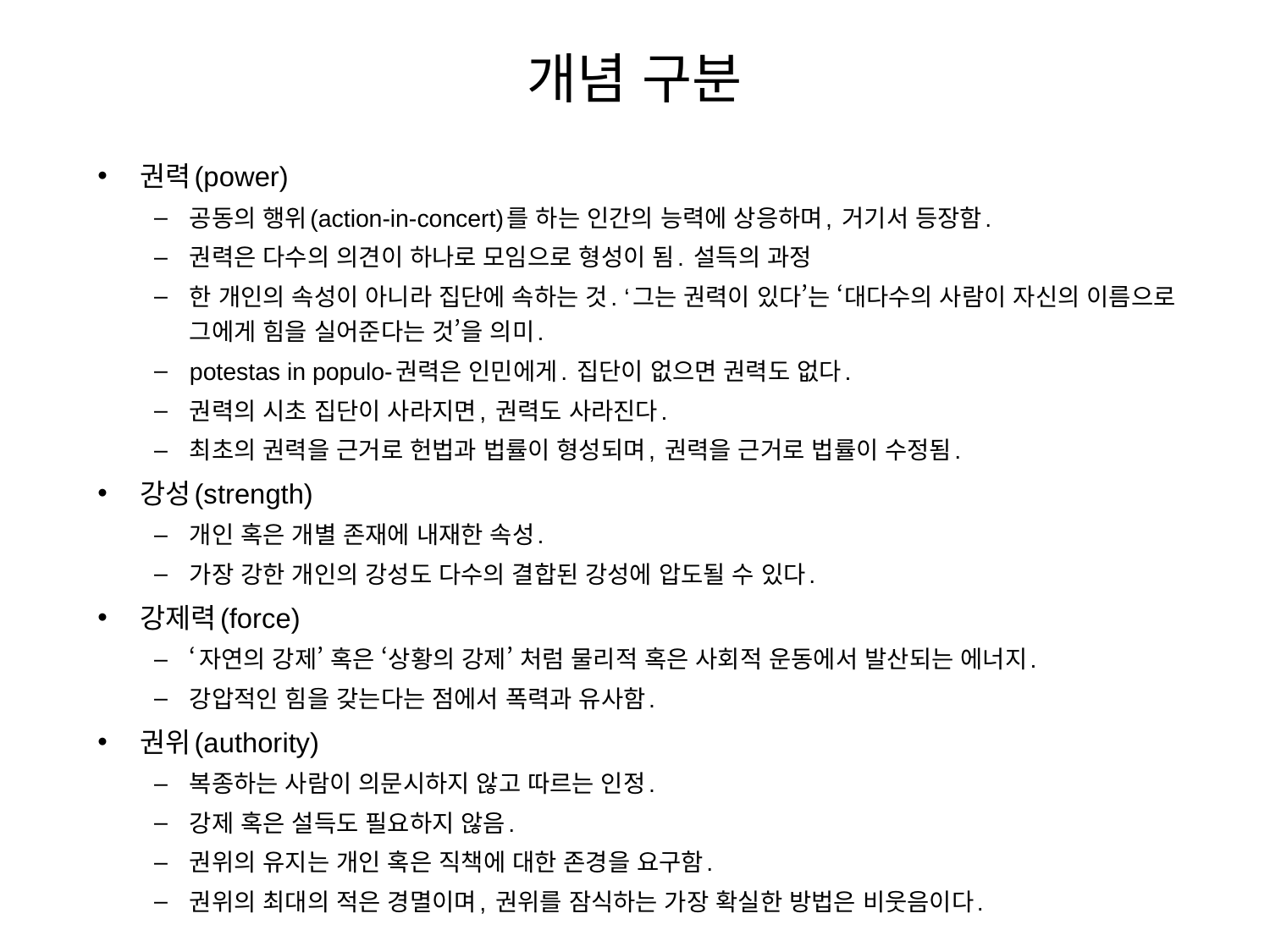

# 개념 구분
권력(power)
공동의 행위(action-in-concert)를 하는 인간의 능력에 상응하며, 거기서 등장함.
권력은 다수의 의견이 하나로 모임으로 형성이 됨. 설득의 과정
한 개인의 속성이 아니라 집단에 속하는 것. ‘그는 권력이 있다’는 ‘대다수의 사람이 자신의 이름으로 그에게 힘을 실어준다는 것’을 의미.
potestas in populo-권력은 인민에게. 집단이 없으면 권력도 없다.
권력의 시초 집단이 사라지면, 권력도 사라진다.
최초의 권력을 근거로 헌법과 법률이 형성되며, 권력을 근거로 법률이 수정됨.
강성(strength)
개인 혹은 개별 존재에 내재한 속성.
가장 강한 개인의 강성도 다수의 결합된 강성에 압도될 수 있다.
강제력(force)
‘자연의 강제’ 혹은 ‘상황의 강제’ 처럼 물리적 혹은 사회적 운동에서 발산되는 에너지.
강압적인 힘을 갖는다는 점에서 폭력과 유사함.
권위(authority)
복종하는 사람이 의문시하지 않고 따르는 인정.
강제 혹은 설득도 필요하지 않음.
권위의 유지는 개인 혹은 직책에 대한 존경을 요구함.
권위의 최대의 적은 경멸이며, 권위를 잠식하는 가장 확실한 방법은 비웃음이다.